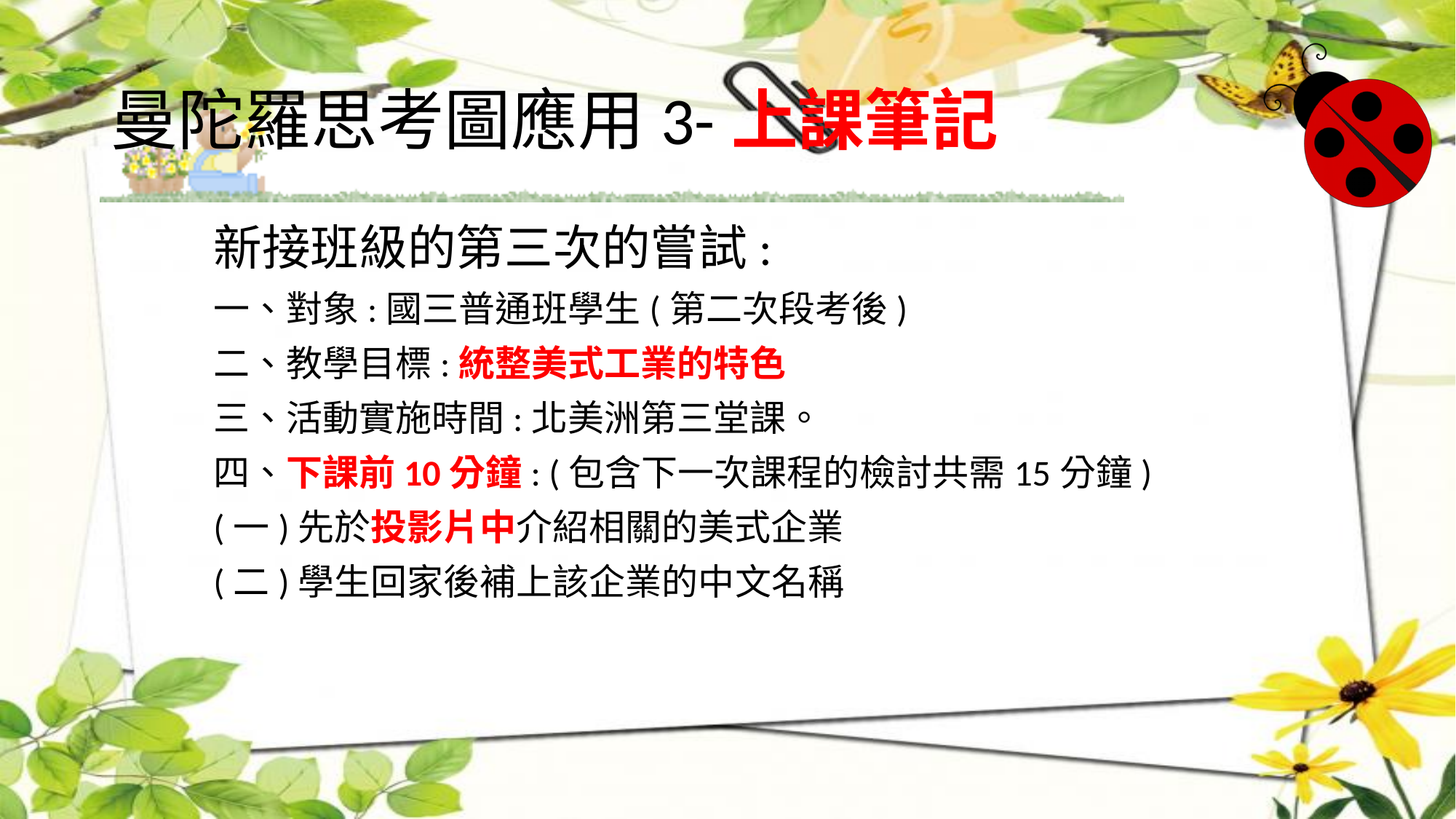

# 曼陀羅思考圖應用3-上課筆記
新接班級的第三次的嘗試:
一、對象:國三普通班學生(第二次段考後)
二、教學目標:統整美式工業的特色
三、活動實施時間:北美洲第三堂課。
四、下課前10分鐘: (包含下一次課程的檢討共需15分鐘)
(一)先於投影片中介紹相關的美式企業
(二)學生回家後補上該企業的中文名稱